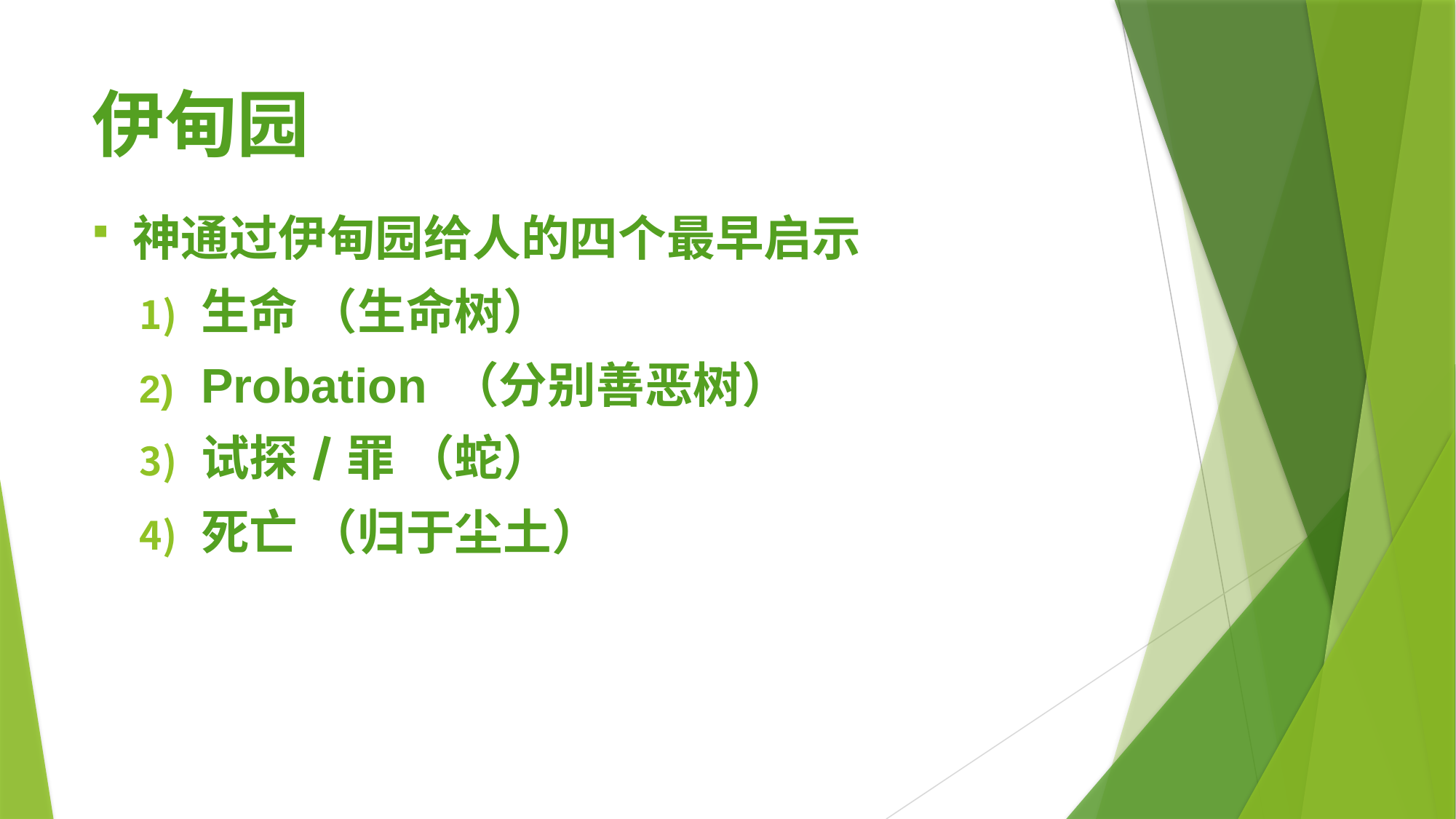

# 伊甸园
神通过伊甸园给人的四个最早启示
生命 （生命树）
Probation （分别善恶树）
试探/罪 （蛇）
死亡 （归于尘土）